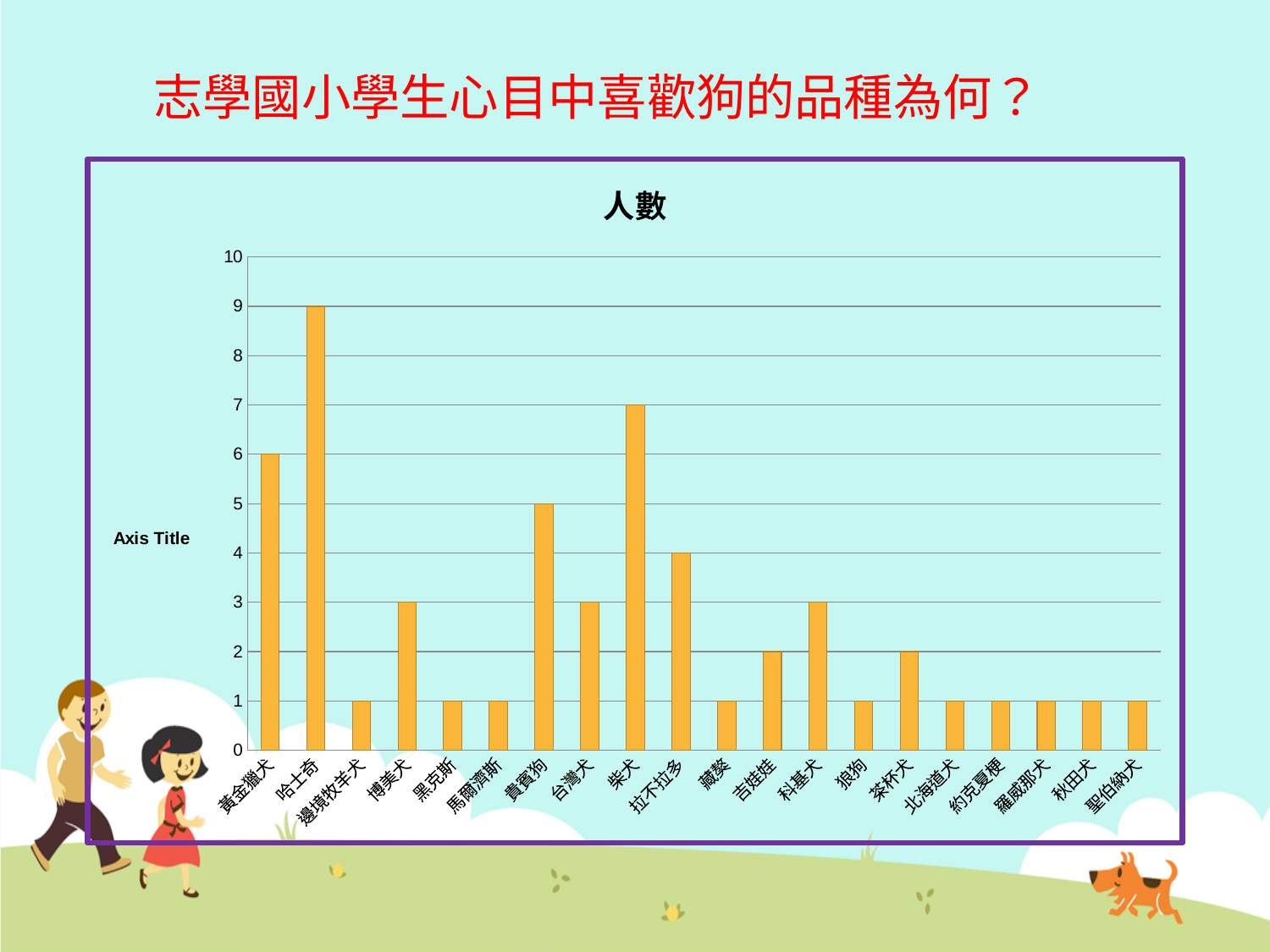

志學國小學生心目中喜歡狗的品種為何？

### Chart:

| Category | 人數 |
|---|---|
| 黃金獵犬 | 6.0 |
| 哈士奇 | 9.0 |
| 邊境牧羊犬 | 1.0 |
| 博美犬 | 3.0 |
| 黑克斯 | 1.0 |
| 馬爾濟斯 | 1.0 |
| 貴賓狗 | 5.0 |
| 台灣犬 | 3.0 |
| 柴犬 | 7.0 |
| 拉不拉多 | 4.0 |
| 藏獒 | 1.0 |
| 吉娃娃 | 2.0 |
| 科基犬 | 3.0 |
| 狼狗 | 1.0 |
| 茶杯犬 | 2.0 |
| 北海道犬 | 1.0 |
| 約克夏梗 | 1.0 |
| 羅威那犬 | 1.0 |
| 秋田犬 | 1.0 |
| 聖伯納犬 | 1.0 |